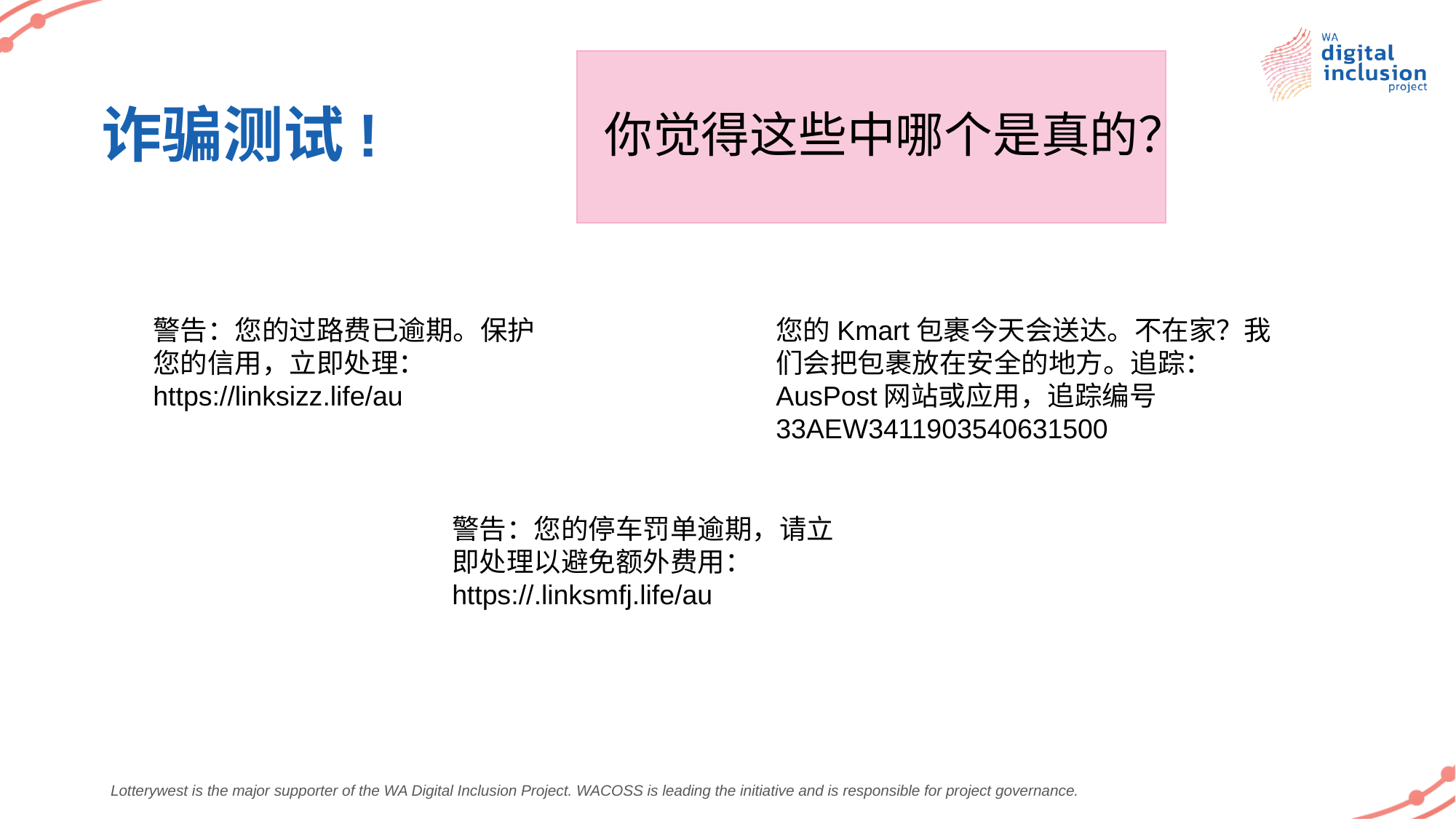

你觉得这些中哪个是真的？
# 诈骗测试!
警告：您的过路费已逾期。保护您的信用，立即处理： https://linksizz.life/au
您的Kmart包裹今天会送达。不在家？我们会把包裹放在安全的地方。追踪：AusPost网站或应用，追踪编号33AEW3411903540631500
警告：您的停车罚单逾期，请立即处理以避免额外费用：https://.linksmfj.life/au